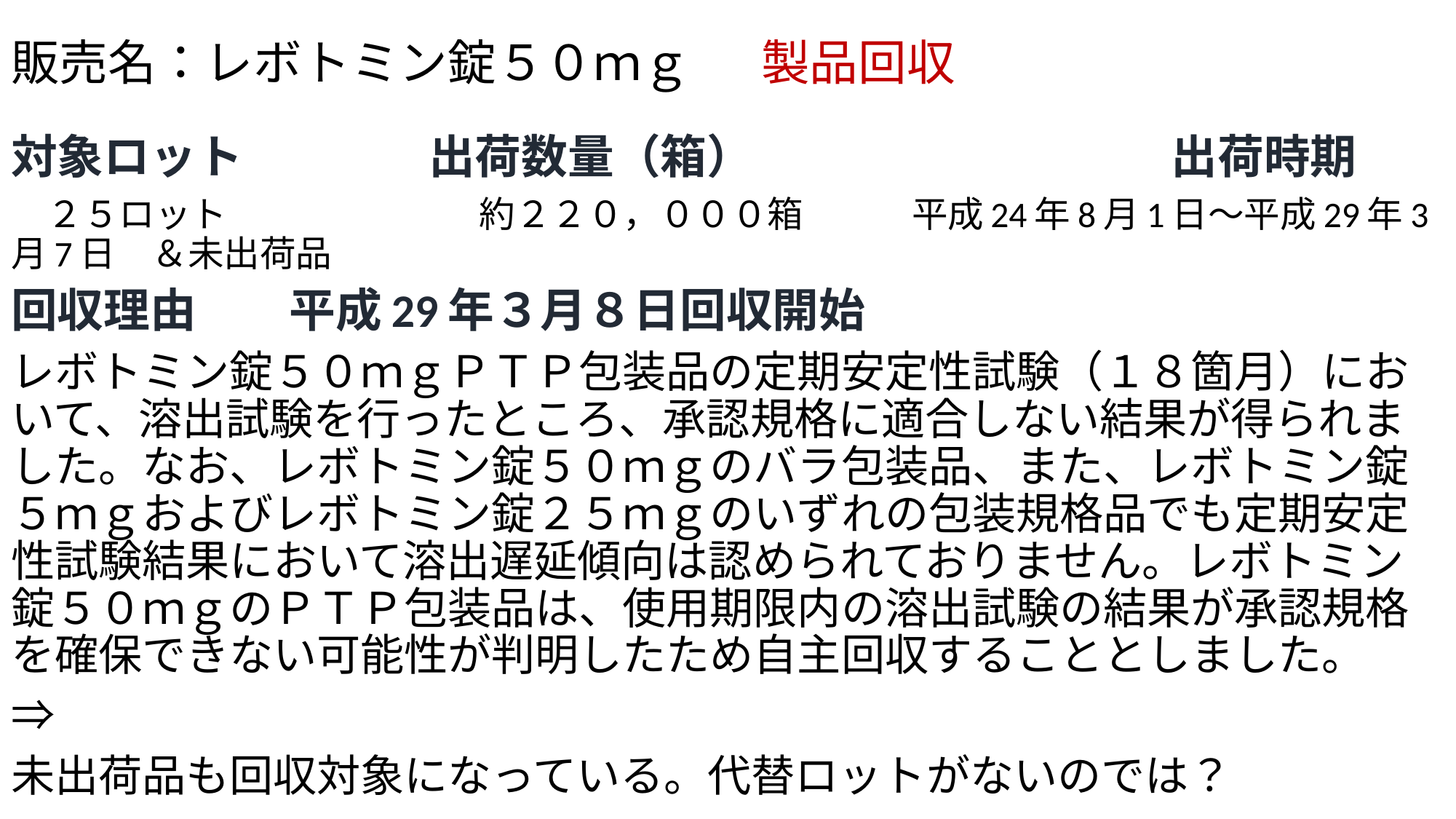

# 販売名：レボトミン錠５０ｍｇ 　 製品回収
対象ロット　　　　出荷数量（箱）　　　　　　　　　出荷時期
　２５ロット　　　　　　　約２２０，０００箱　　　平成24年8月1日～平成29年3月7日　＆未出荷品
回収理由　　平成29年３月８日回収開始
レボトミン錠５０ｍｇＰＴＰ包装品の定期安定性試験（１８箇月）において、溶出試験を行ったところ、承認規格に適合しない結果が得られました。なお、レボトミン錠５０ｍｇのバラ包装品、また、レボトミン錠５ｍｇおよびレボトミン錠２５ｍｇのいずれの包装規格品でも定期安定性試験結果において溶出遅延傾向は認められておりません。レボトミン錠５０ｍｇのＰＴＰ包装品は、使用期限内の溶出試験の結果が承認規格を確保できない可能性が判明したため自主回収することとしました。
⇒
未出荷品も回収対象になっている。代替ロットがないのでは？